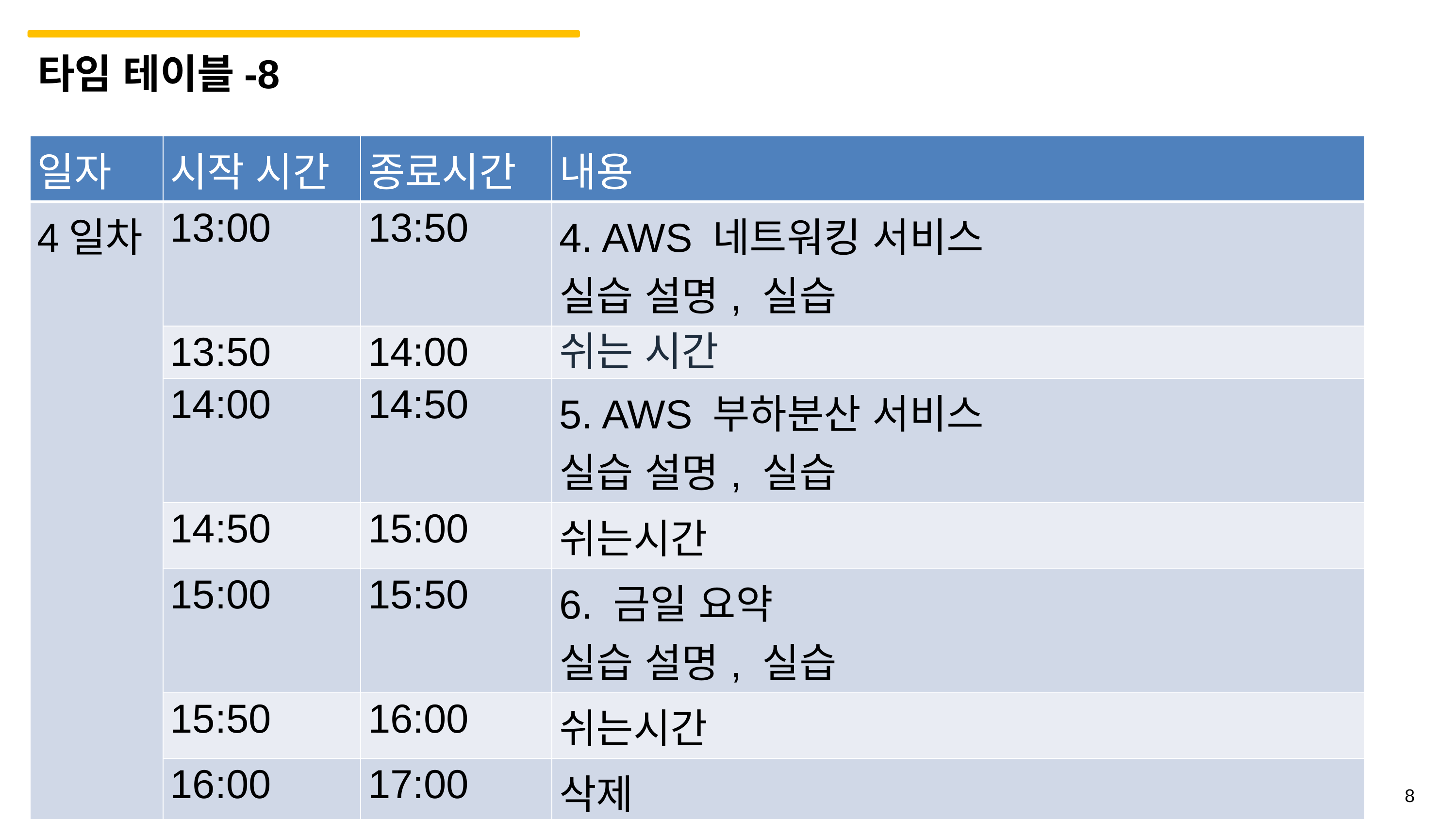

타임 테이블-8
| 일자 | 시작 시간 | 종료시간 | 내용 |
| --- | --- | --- | --- |
| 4일차 | 13:00 | 13:50 | 4. AWS 네트워킹 서비스 실습 설명, 실습 |
|  | 13:50 | 14:00 | 쉬는 시간 |
|  | 14:00 | 14:50 | 5. AWS 부하분산 서비스 실습 설명, 실습 |
|  | 14:50 | 15:00 | 쉬는시간 |
|  | 15:00 | 15:50 | 6. 금일 요약 실습 설명, 실습 |
|  | 15:50 | 16:00 | 쉬는시간 |
|  | 16:00 | 17:00 | 삭제 |
8